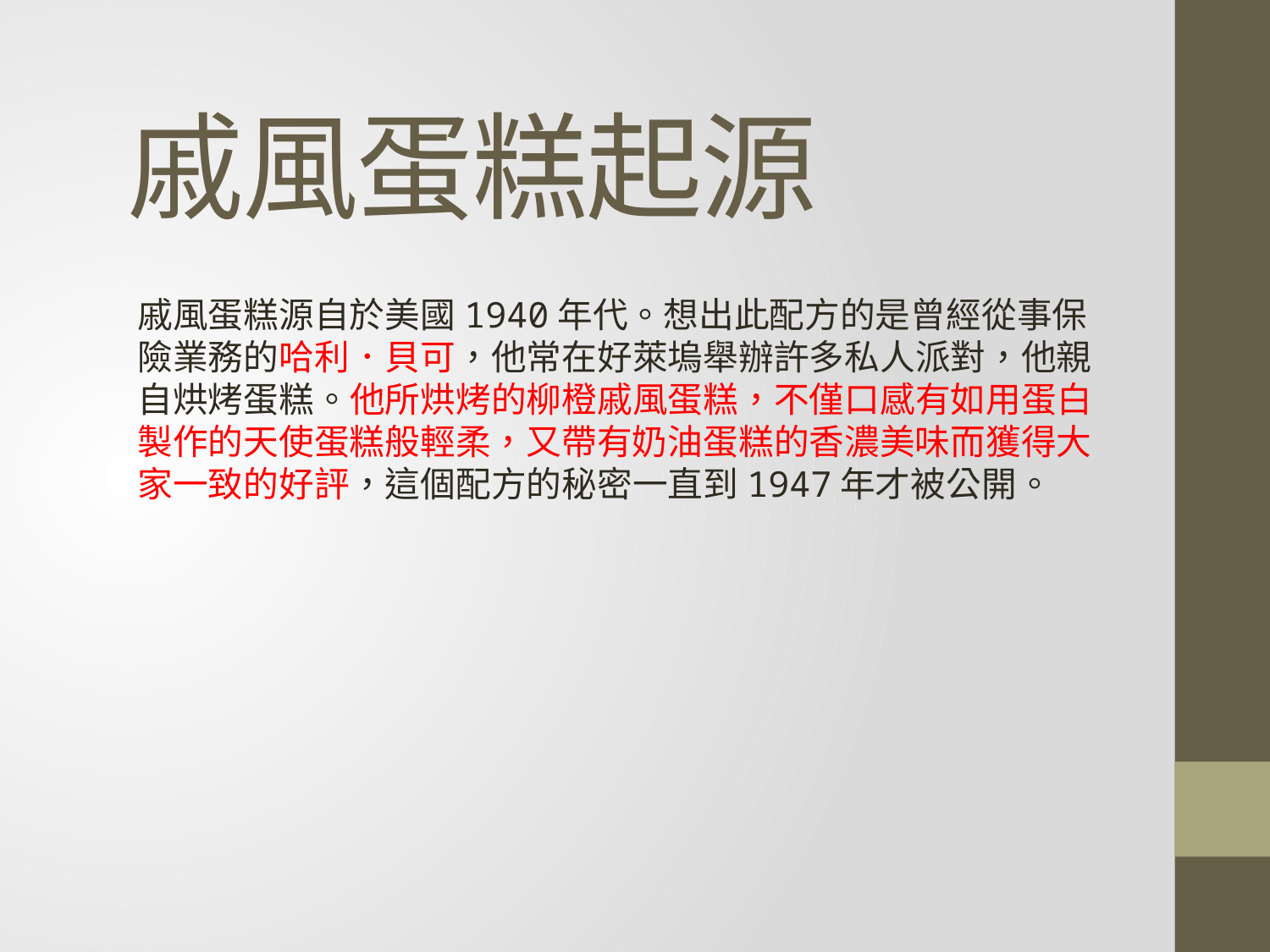

# 戚風蛋糕起源
戚風蛋糕源自於美國1940年代。想出此配方的是曾經從事保險業務的哈利．貝可，他常在好萊塢舉辦許多私人派對，他親自烘烤蛋糕。他所烘烤的柳橙戚風蛋糕，不僅口感有如用蛋白製作的天使蛋糕般輕柔，又帶有奶油蛋糕的香濃美味而獲得大家一致的好評，這個配方的秘密一直到1947年才被公開。